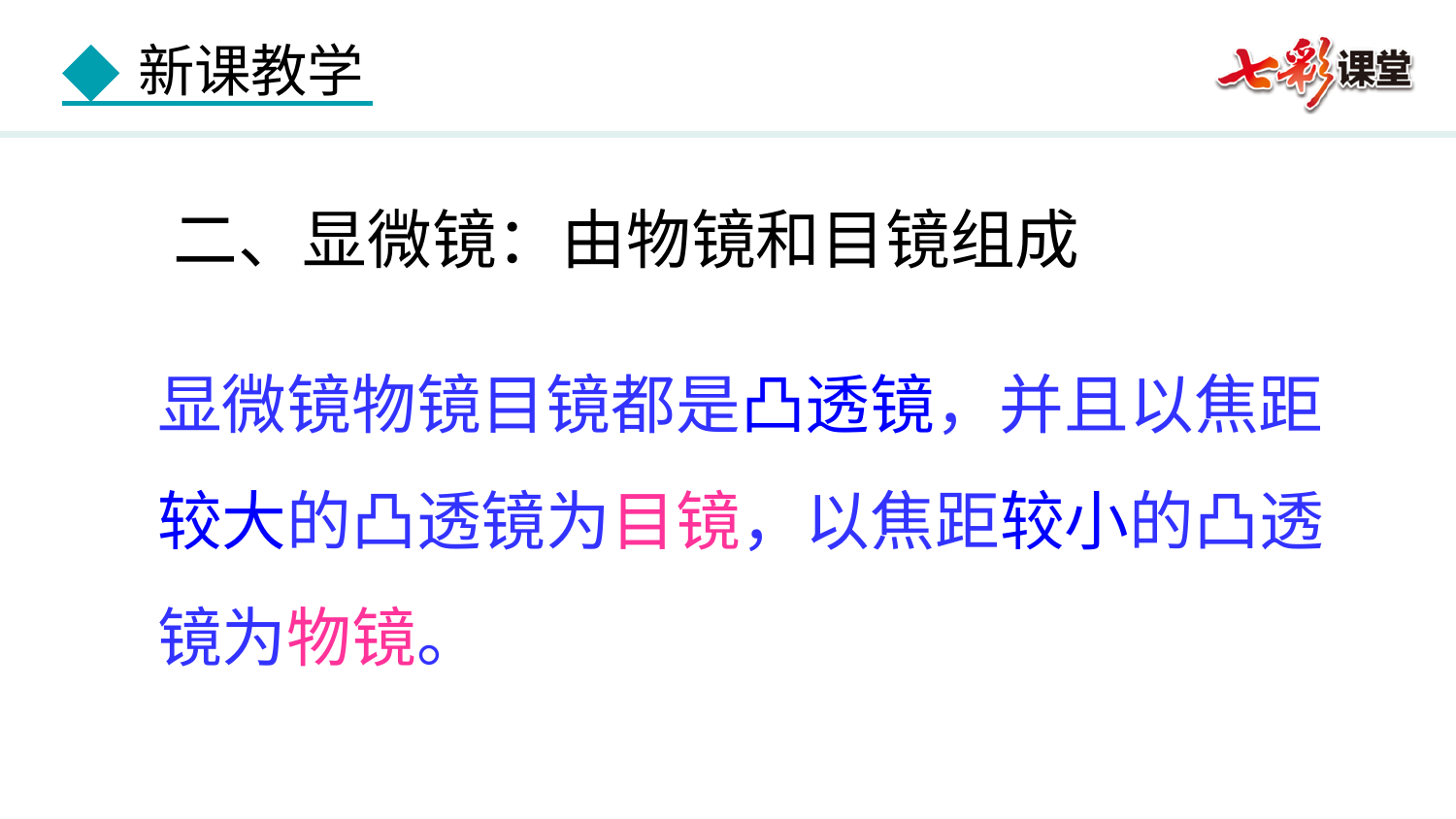

二、显微镜：由物镜和目镜组成
显微镜物镜目镜都是凸透镜，并且以焦距较大的凸透镜为目镜，以焦距较小的凸透镜为物镜。